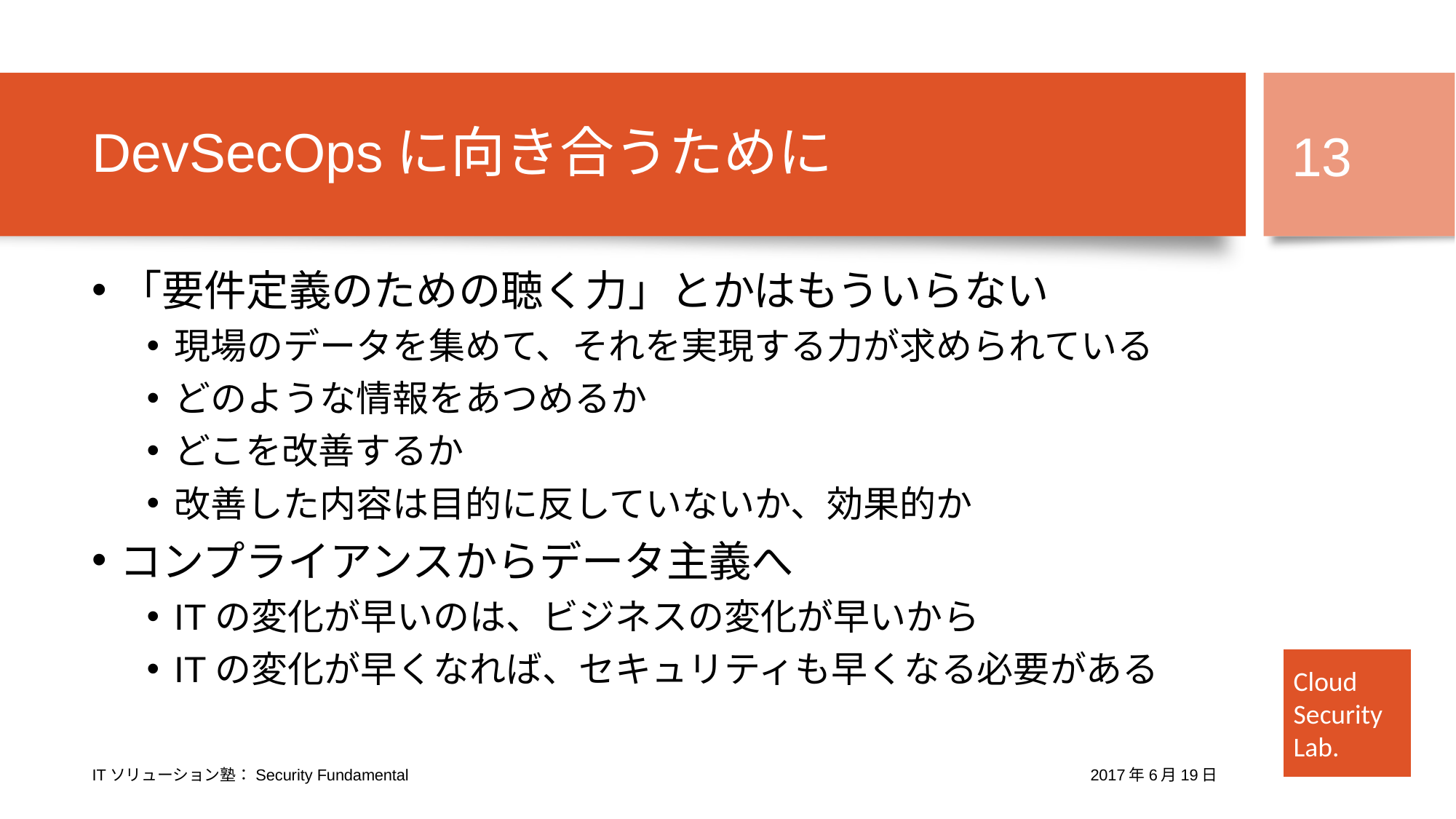

# DevSecOpsに向き合うために
13
「要件定義のための聴く力」とかはもういらない
現場のデータを集めて、それを実現する力が求められている
どのような情報をあつめるか
どこを改善するか
改善した内容は目的に反していないか、効果的か
コンプライアンスからデータ主義へ
ITの変化が早いのは、ビジネスの変化が早いから
ITの変化が早くなれば、セキュリティも早くなる必要がある
2017年6月19日
ITソリューション塾：Security Fundamental